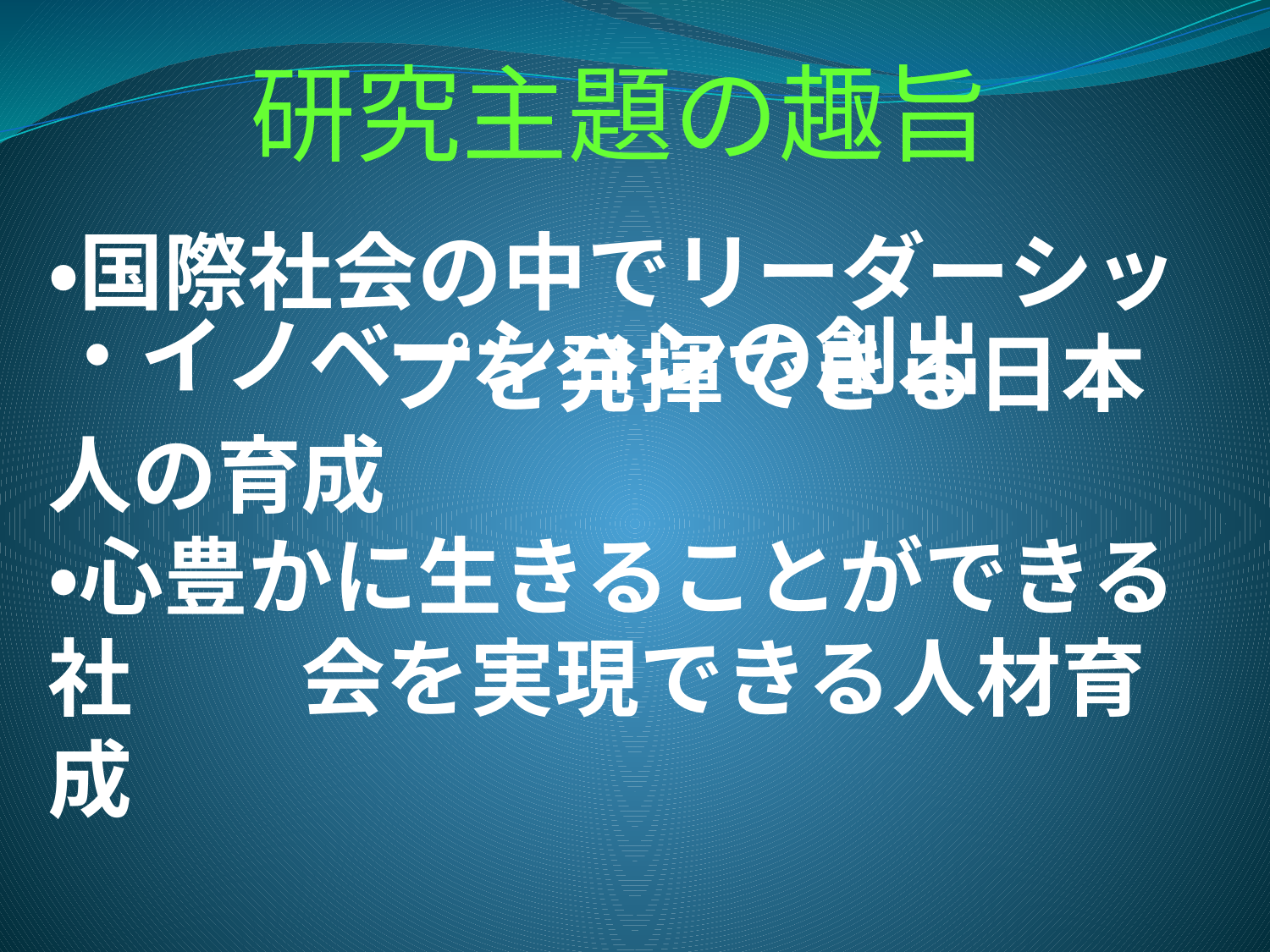

研究主題の趣旨
# ・イノベーションの創出

・国際社会の中でリーダーシッ　　　　プを発揮できる日本人の育成
・心豊かに生きることができる社　　会を実現できる人材育成